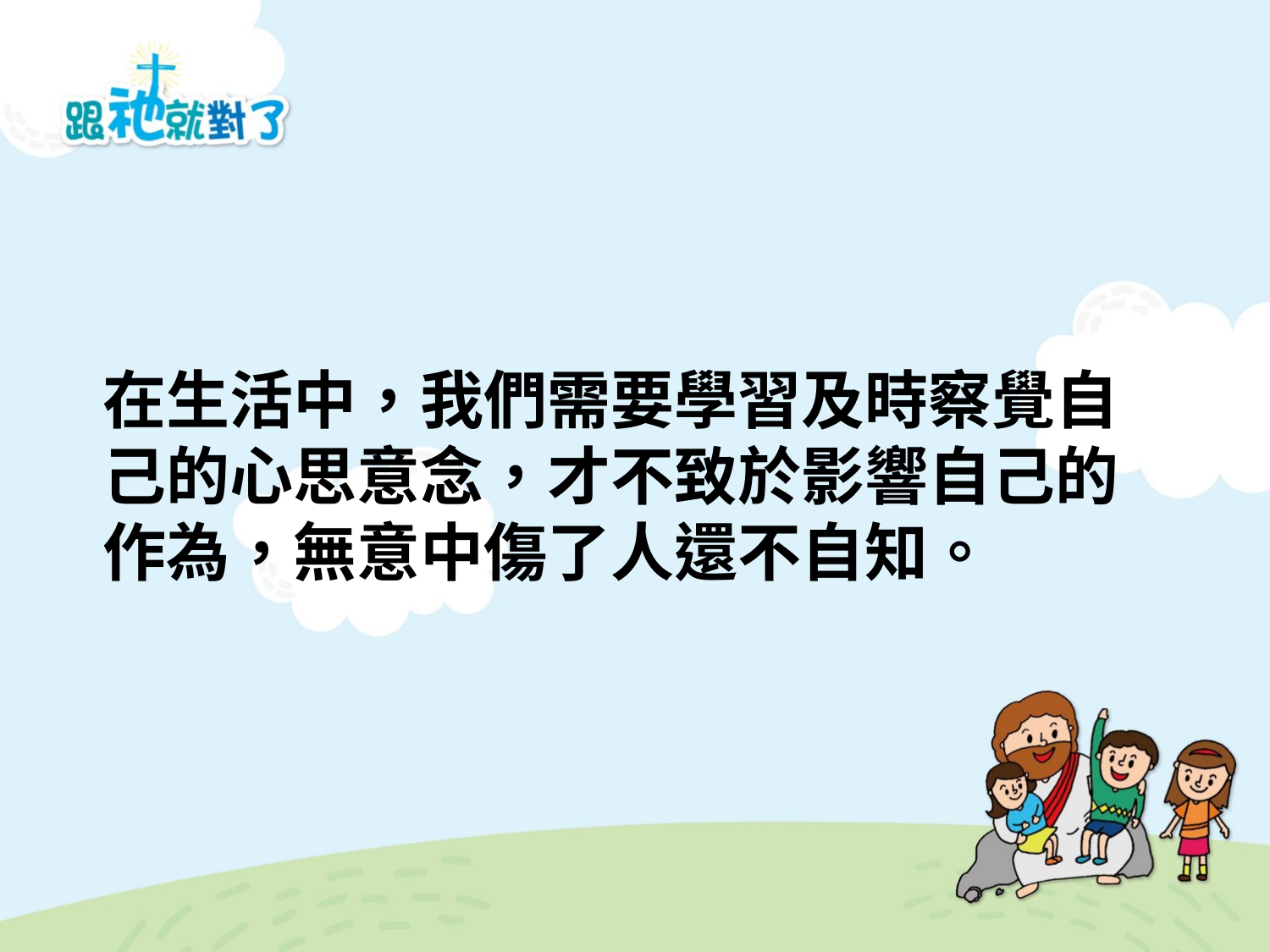

在生活中，我們需要學習及時察覺自己的心思意念，才不致於影響自己的作為，無意中傷了人還不自知。